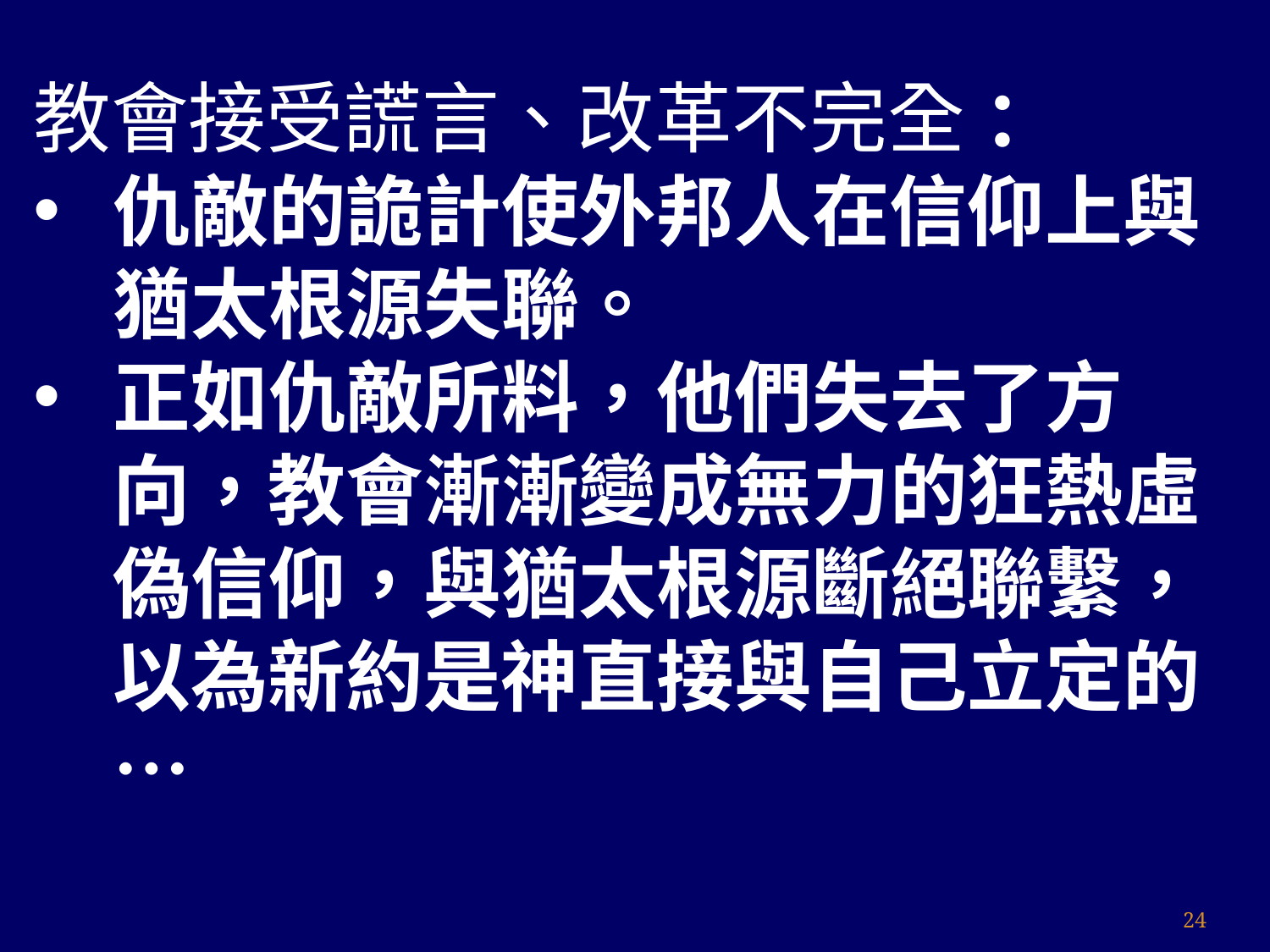

教會接受謊言、改革不完全 ：
仇敵的詭計使外邦人在信仰上與猶太根源失聯。
正如仇敵所料，他們失去了方向，教會漸漸變成無力的狂熱虛偽信仰，與猶太根源斷絕聯繫，以為新約是神直接與自己立定的…
24